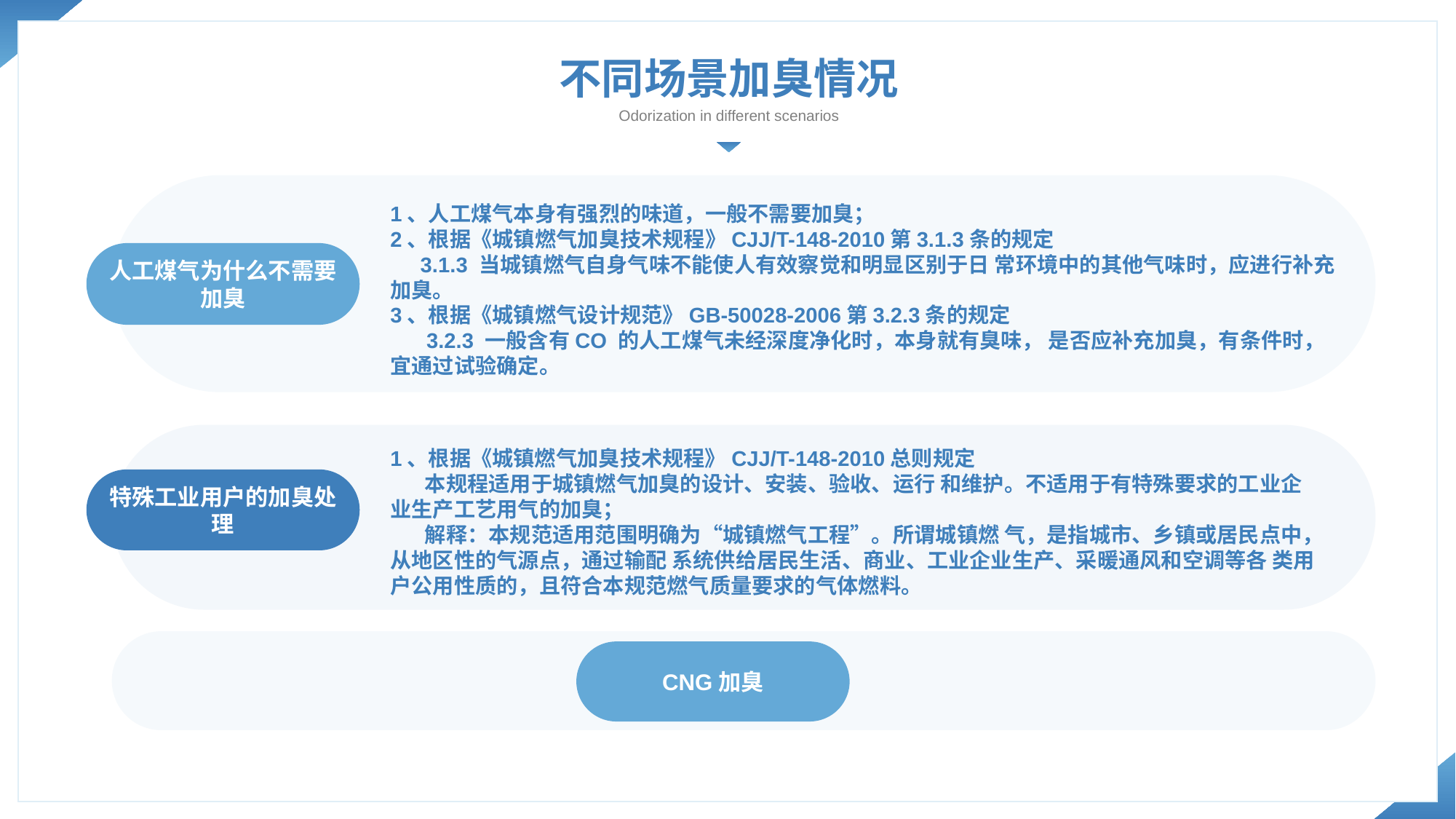

不同场景加臭情况
Odorization in different scenarios

1、人工煤气本身有强烈的味道，一般不需要加臭；
2、根据《城镇燃气加臭技术规程》CJJ/T-148-2010第3.1.3条的规定
     3.1.3 当城镇燃气自身气味不能使人有效察觉和明显区别于日 常环境中的其他气味时，应进行补充加臭。
3、根据《城镇燃气设计规范》GB-50028-2006第3.2.3条的规定
      3.2.3 一般含有CO 的人工煤气未经深度净化时，本身就有臭味， 是否应补充加臭，有条件时，宜通过试验确定。
人工煤气为什么不需要加臭

1、根据《城镇燃气加臭技术规程》CJJ/T-148-2010总则规定
      本规程适用于城镇燃气加臭的设计、安装、验收、运行 和维护。不适用于有特殊要求的工业企业生产工艺用气的加臭；
      解释：本规范适用范围明确为“城镇燃气工程”。所谓城镇燃 气，是指城市、乡镇或居民点中，从地区性的气源点，通过输配 系统供给居民生活、商业、工业企业生产、采暖通风和空调等各 类用户公用性质的，且符合本规范燃气质量要求的气体燃料。
特殊工业用户的加臭处理

CNG加臭